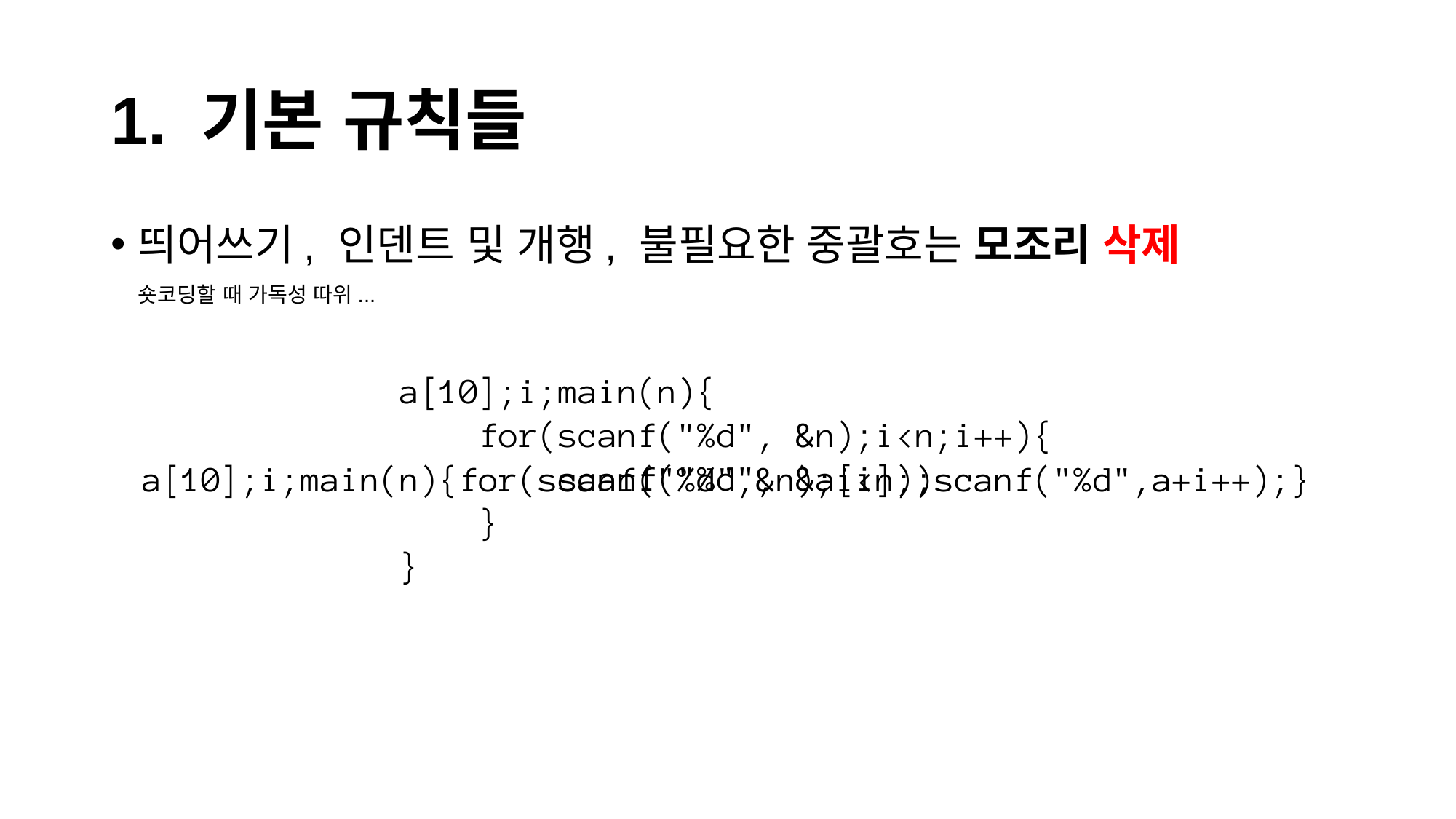

# 1. 기본 규칙들
띄어쓰기, 인덴트 및 개행, 불필요한 중괄호는 모조리 삭제
숏코딩할 때 가독성 따위...

a[10];i;main(n){
    for(scanf("%d", &n);i<n;i++){
        scanf("%d", &a[i]);
    }
}
a[10];i;main(n){for(scanf("%d",&n);i<n;)scanf("%d",a+i++);}